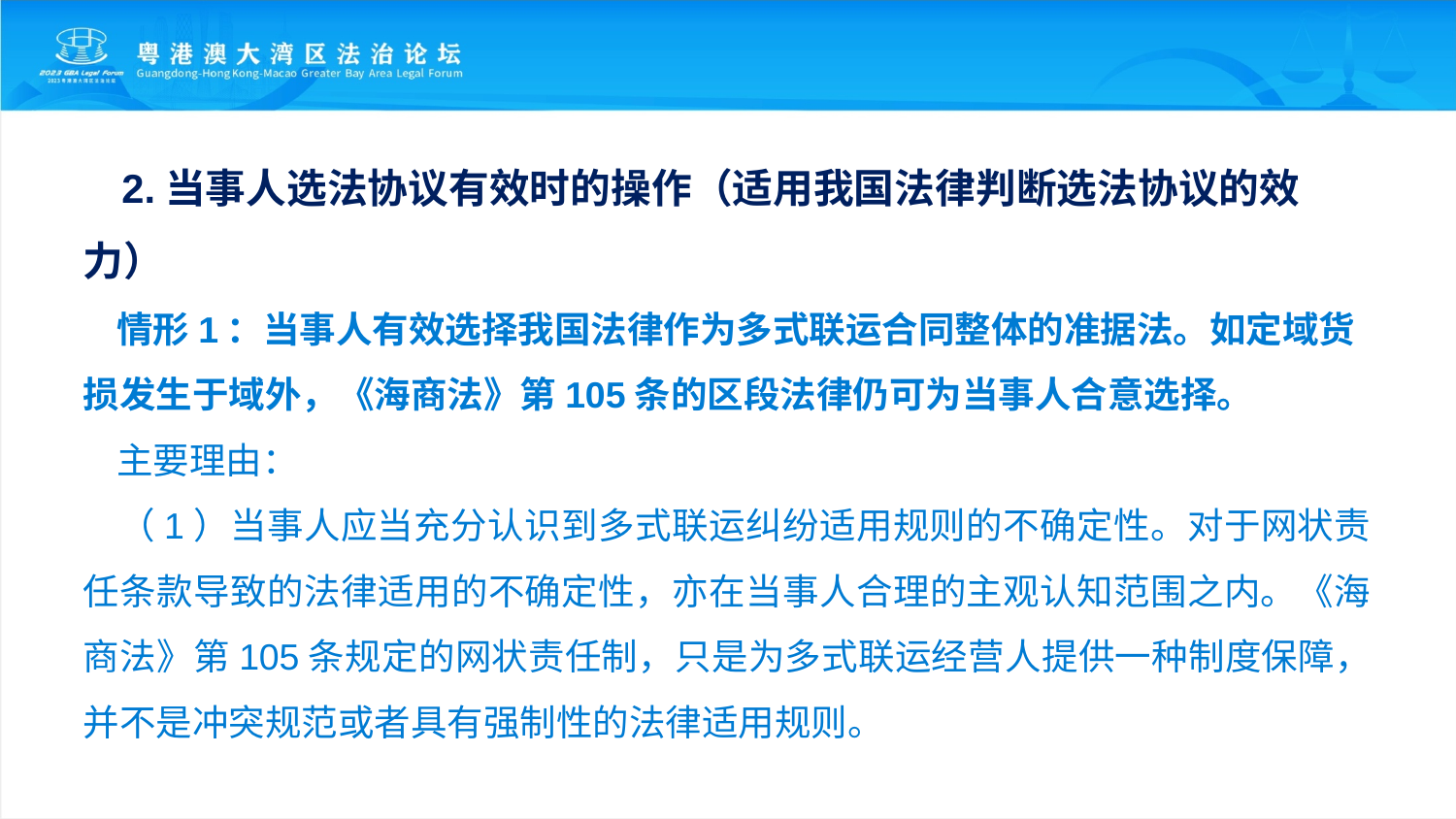

2.当事人选法协议有效时的操作（适用我国法律判断选法协议的效力）
   情形1：当事人有效选择我国法律作为多式联运合同整体的准据法。如定域货损发生于域外，《海商法》第105条的区段法律仍可为当事人合意选择。
   主要理由：
   （1）当事人应当充分认识到多式联运纠纷适用规则的不确定性。对于网状责任条款导致的法律适用的不确定性，亦在当事人合理的主观认知范围之内。《海商法》第105条规定的网状责任制，只是为多式联运经营人提供一种制度保障，并不是冲突规范或者具有强制性的法律适用规则。